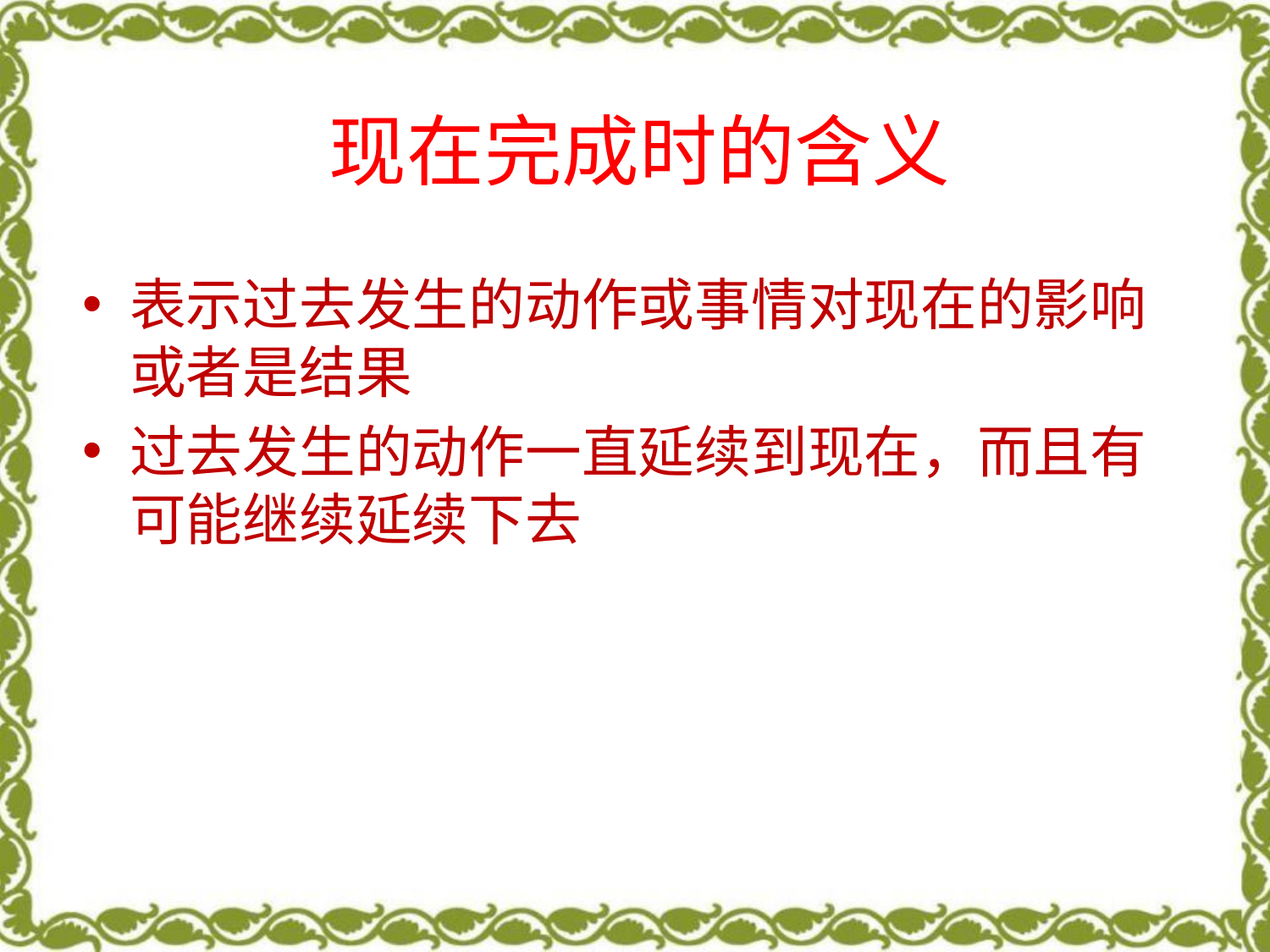

现在完成时的含义

表示过去发生的动作或事情对现在的影响或者是结果
过去发生的动作一直延续到现在，而且有可能继续延续下去